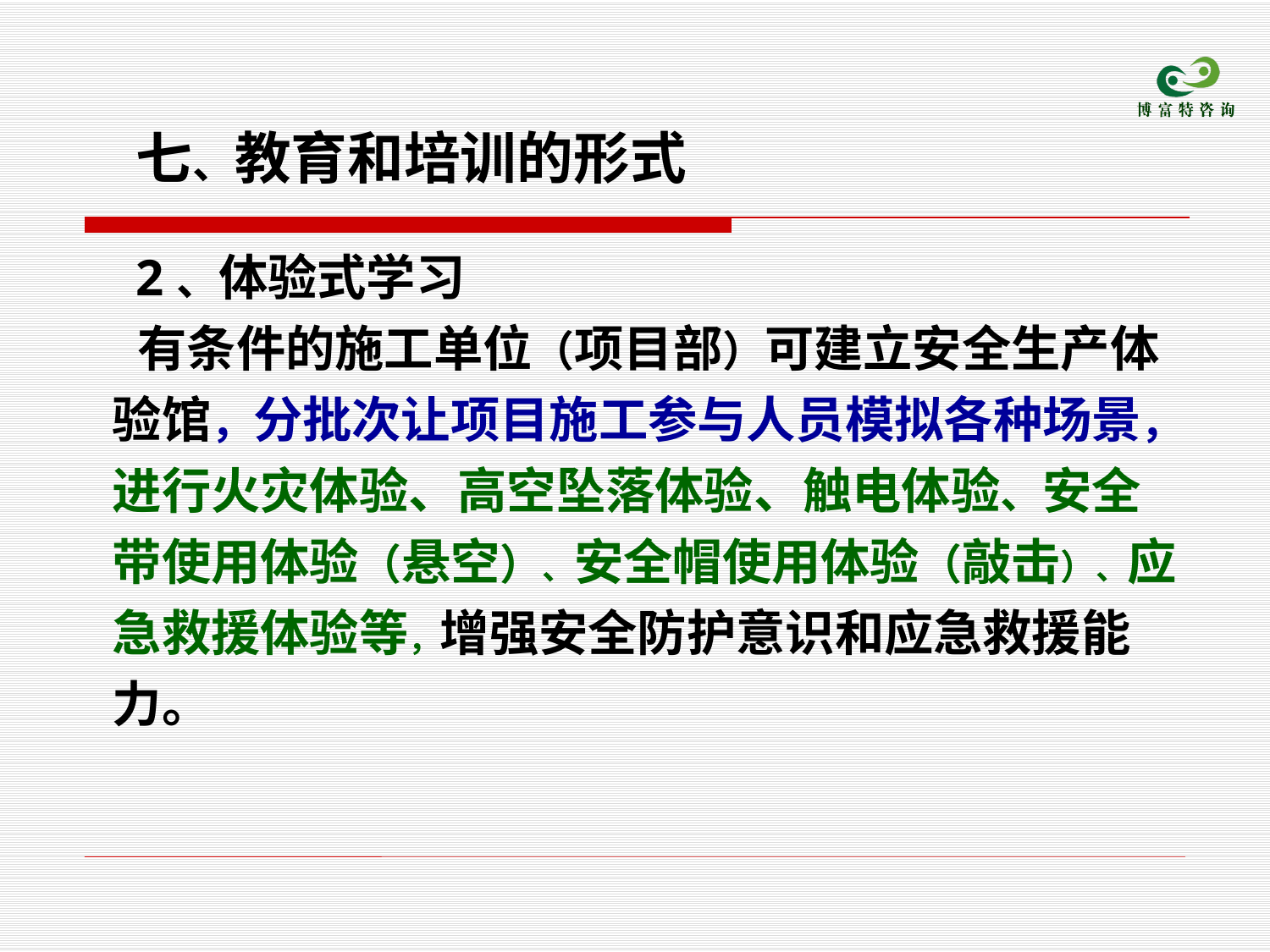

七、教育和培训的形式
　          2、体验式学习
       有条件的施工单位（项目部）可建立安全生产体验馆，分批次让项目施工参与人员模拟各种场景，进行火灾体验、高空坠落体验、触电体验、安全带使用体验（悬空）、安全帽使用体验（敲击）、应急救援体验等，增强安全防护意识和应急救援能力。